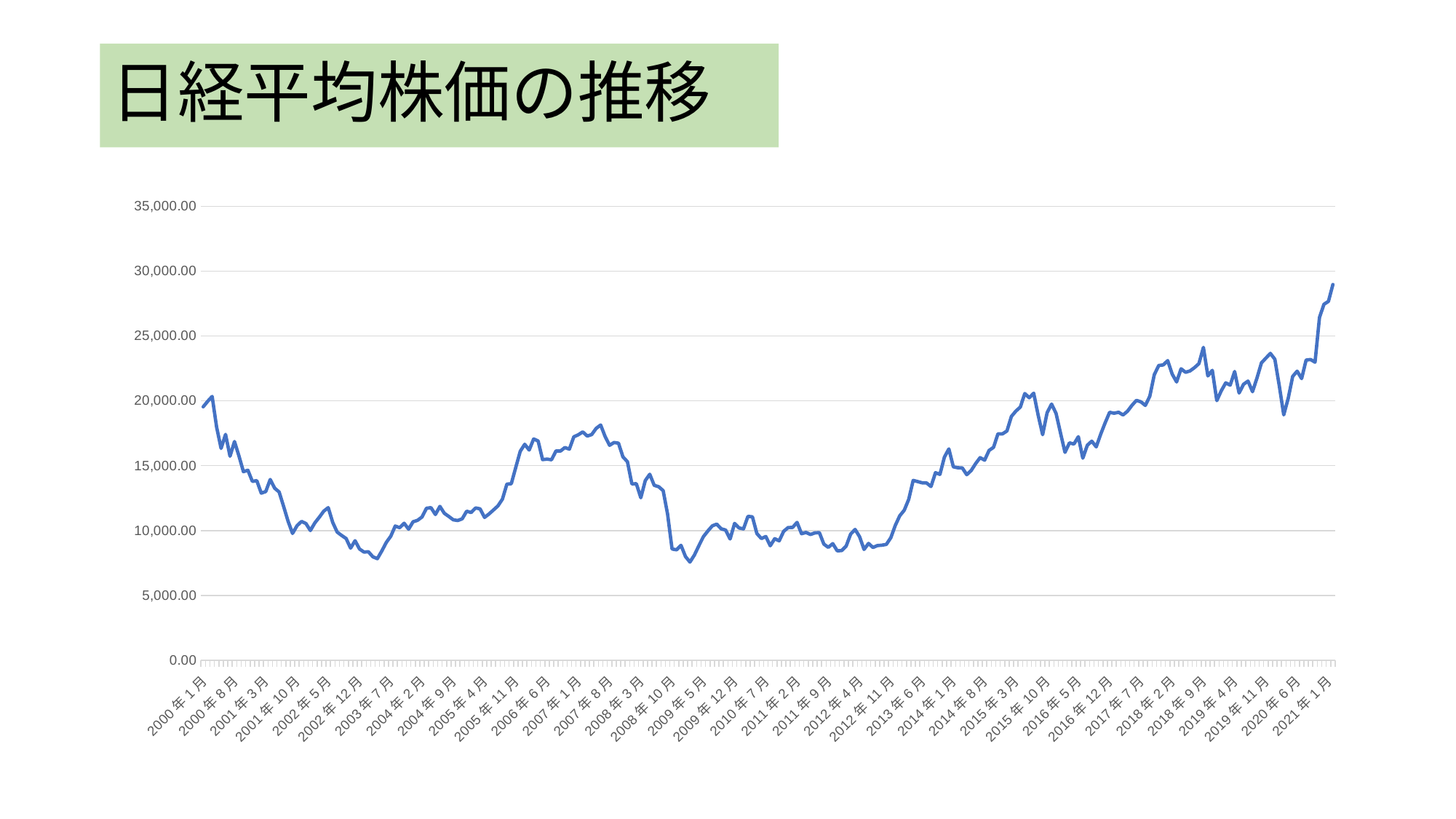

# 日経平均株価の推移

### Chart

| Category |  |
|---|---|
| 44228 | 28966.01 |
| 44197 | 27663.39 |
| 44166 | 27444.17 |
| 44136 | 26433.62 |
| 44105 | 22977.13 |
| 44075 | 23185.12 |
| 44044 | 23139.76 |
| 44013 | 21710.0 |
| 43983 | 22288.14 |
| 43952 | 21877.89 |
| 43922 | 20193.69 |
| 43891 | 18917.01 |
| 43862 | 21142.96 |
| 43831 | 23205.18 |
| 43800 | 23656.62 |
| 43770 | 23293.91 |
| 43739 | 22927.04 |
| 43709 | 21755.84 |
| 43678 | 20704.37 |
| 43647 | 21521.53 |
| 43617 | 21275.92 |
| 43586 | 20601.19 |
| 43556 | 22258.73 |
| 43525 | 21205.81 |
| 43497 | 21385.16 |
| 43466 | 20773.49 |
| 43435 | 20014.77 |
| 43405 | 22351.06 |
| 43374 | 21920.46 |
| 43344 | 24120.04 |
| 43313 | 22865.15 |
| 43282 | 22553.72 |
| 43252 | 22304.51 |
| 43221 | 22201.82 |
| 43191 | 22467.87 |
| 43160 | 21454.3 |
| 43132 | 22068.24 |
| 43101 | 23098.29 |
| 43070 | 22764.94 |
| 43040 | 22724.96 |
| 43009 | 22011.61 |
| 42979 | 20356.28 |
| 42948 | 19646.24 |
| 42917 | 19925.18 |
| 42887 | 20033.43 |
| 42856 | 19650.57 |
| 42826 | 19196.74 |
| 42795 | 18909.26 |
| 42767 | 19118.99 |
| 42736 | 19041.34 |
| 42705 | 19114.37 |
| 42675 | 18308.48 |
| 42644 | 17425.02 |
| 42614 | 16449.84 |
| 42583 | 16887.4 |
| 42552 | 16569.27 |
| 42522 | 15575.92 |
| 42491 | 17234.98 |
| 42461 | 16666.05 |
| 42430 | 16758.67 |
| 42401 | 16026.76 |
| 42370 | 17518.3 |
| 42339 | 19033.71 |
| 42309 | 19747.47 |
| 42278 | 19083.1 |
| 42248 | 17388.15 |
| 42217 | 18890.48 |
| 42186 | 20585.24 |
| 42156 | 20235.73 |
| 42125 | 20563.15 |
| 42095 | 19520.01 |
| 42064 | 19206.99 |
| 42036 | 18797.94 |
| 42005 | 17674.39 |
| 41974 | 17450.77 |
| 41944 | 17459.85 |
| 41913 | 16413.76 |
| 41883 | 16173.52 |
| 41852 | 15424.59 |
| 41821 | 15620.77 |
| 41791 | 15162.1 |
| 41760 | 14632.38 |
| 41730 | 14304.11 |
| 41699 | 14827.83 |
| 41671 | 14841.07 |
| 41640 | 14914.53 |
| 41609 | 16291.31 |
| 41579 | 15661.87 |
| 41548 | 14327.94 |
| 41518 | 14455.8 |
| 41487 | 13388.86 |
| 41456 | 13668.32 |
| 41426 | 13677.32 |
| 41395 | 13774.54 |
| 41365 | 13860.86 |
| 41334 | 12397.91 |
| 41306 | 11559.36 |
| 41275 | 11138.66 |
| 41244 | 10395.18 |
| 41214 | 9446.01 |
| 41183 | 8928.29 |
| 41153 | 8870.16 |
| 41122 | 8839.91 |
| 41091 | 8695.06 |
| 41061 | 9006.78 |
| 41030 | 8542.73 |
| 41000 | 9520.89 |
| 40969 | 10083.56 |
| 40940 | 9723.24 |
| 40909 | 8802.51 |
| 40878 | 8455.35 |
| 40848 | 8434.61 |
| 40817 | 8988.39 |
| 40787 | 8700.29 |
| 40756 | 8955.2 |
| 40725 | 9833.03 |
| 40695 | 9816.09 |
| 40664 | 9693.73 |
| 40634 | 9849.74 |
| 40603 | 9755.1 |
| 40575 | 10624.09 |
| 40544 | 10237.92 |
| 40513 | 10228.92 |
| 40483 | 9937.04 |
| 40452 | 9202.45 |
| 40422 | 9369.35 |
| 40391 | 8824.06 |
| 40360 | 9537.3 |
| 40330 | 9382.64 |
| 40299 | 9768.7 |
| 40269 | 11057.4 |
| 40238 | 11089.94 |
| 40210 | 10126.03 |
| 40179 | 10198.04 |
| 40148 | 10546.44 |
| 40118 | 9345.55 |
| 40087 | 10034.74 |
| 40057 | 10133.23 |
| 40026 | 10492.53 |
| 39995 | 10356.83 |
| 39965 | 9958.44 |
| 39934 | 9522.5 |
| 39904 | 8828.26 |
| 39873 | 8109.53 |
| 39845 | 7568.42 |
| 39814 | 7994.05 |
| 39783 | 8859.56 |
| 39753 | 8512.27 |
| 39722 | 8576.98 |
| 39692 | 11259.86 |
| 39661 | 13072.87 |
| 39630 | 13376.81 |
| 39600 | 13481.38 |
| 39569 | 14338.54 |
| 39539 | 13849.99 |
| 39508 | 12525.54 |
| 39479 | 13603.02 |
| 39448 | 13592.47 |
| 39417 | 15307.78 |
| 39387 | 15680.67 |
| 39356 | 16737.63 |
| 39326 | 16785.69 |
| 39295 | 16569.09 |
| 39264 | 17248.89 |
| 39234 | 18138.36 |
| 39203 | 17875.75 |
| 39173 | 17400.41 |
| 39142 | 17287.65 |
| 39114 | 17604.12 |
| 39083 | 17383.42 |
| 39052 | 17225.83 |
| 39022 | 16274.33 |
| 38991 | 16399.39 |
| 38961 | 16127.58 |
| 38930 | 16140.76 |
| 38899 | 15456.81 |
| 38869 | 15505.18 |
| 38838 | 15467.33 |
| 38808 | 16906.23 |
| 38777 | 17059.66 |
| 38749 | 16205.43 |
| 38718 | 16649.82 |
| 38687 | 16111.43 |
| 38657 | 14872.15 |
| 38626 | 13606.5 |
| 38596 | 13574.3 |
| 38565 | 12413.6 |
| 38534 | 11899.6 |
| 38504 | 11584.01 |
| 38473 | 11276.59 |
| 38443 | 11008.9 |
| 38412 | 11668.95 |
| 38384 | 11740.6 |
| 38353 | 11387.59 |
| 38322 | 11488.76 |
| 38292 | 10899.25 |
| 38261 | 10771.42 |
| 38231 | 10823.57 |
| 38200 | 11081.79 |
| 38169 | 11325.78 |
| 38139 | 11858.87 |
| 38108 | 11236.37 |
| 38078 | 11761.79 |
| 38047 | 11715.39 |
| 38018 | 11041.92 |
| 37987 | 10783.61 |
| 37956 | 10676.64 |
| 37926 | 10100.57 |
| 37895 | 10559.59 |
| 37865 | 10219.05 |
| 37834 | 10343.55 |
| 37803 | 9563.21 |
| 37773 | 9083.11 |
| 37742 | 8424.51 |
| 37712 | 7831.42 |
| 37681 | 7972.71 |
| 37653 | 8363.04 |
| 37622 | 8339.94 |
| 37591 | 8578.95 |
| 37561 | 9215.56 |
| 37530 | 8640.48 |
| 37500 | 9383.29 |
| 37469 | 9619.3 |
| 37438 | 9877.94 |
| 37408 | 10621.84 |
| 37377 | 11763.7 |
| 37347 | 11492.54 |
| 37316 | 11024.94 |
| 37288 | 10587.83 |
| 37257 | 9997.8 |
| 37226 | 10542.62 |
| 37196 | 10697.44 |
| 37165 | 10366.34 |
| 37135 | 9774.68 |
| 37104 | 10713.51 |
| 37073 | 11860.77 |
| 37043 | 12969.05 |
| 37012 | 13262.14 |
| 36982 | 13934.32 |
| 36951 | 12999.7 |
| 36923 | 12883.54 |
| 36892 | 13843.55 |
| 36861 | 13785.69 |
| 36831 | 14648.51 |
| 36800 | 14539.6 |
| 36770 | 15747.26 |
| 36739 | 16861.26 |
| 36708 | 15727.49 |
| 36678 | 17411.05 |
| 36647 | 16332.45 |
| 36617 | 17973.7 |
| 36586 | 20337.32 |
| 36557 | 19959.52 |
| 36526 | 19539.7 |